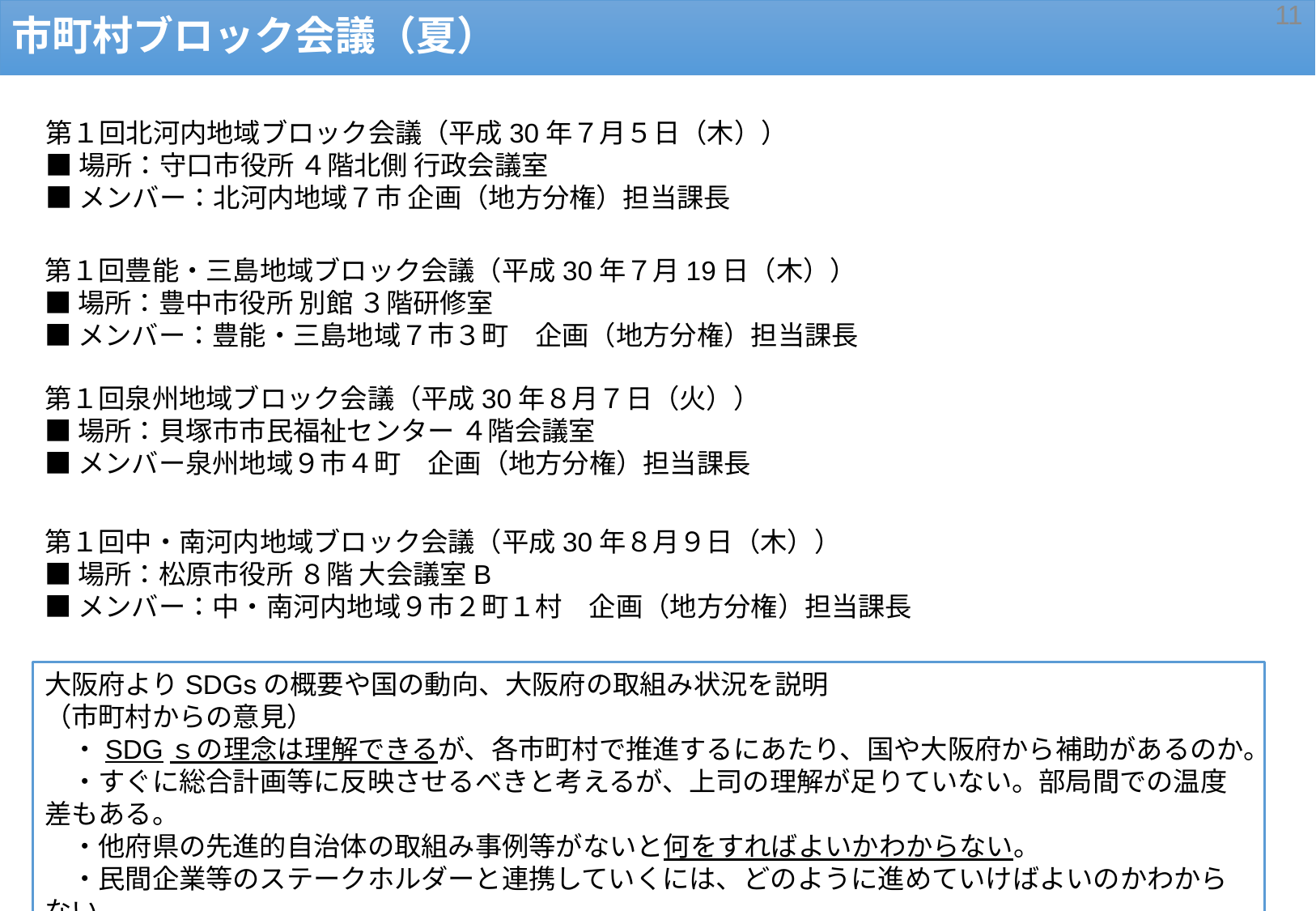

11
市町村ブロック会議（夏）
第１回北河内地域ブロック会議（平成30年７月５日（木））
■場所：守口市役所 ４階北側 行政会議室
■メンバー：北河内地域７市 企画（地方分権）担当課長
第１回豊能・三島地域ブロック会議（平成30年７月19日（木））
■場所：豊中市役所 別館 ３階研修室
■メンバー：豊能・三島地域７市３町　企画（地方分権）担当課長

第１回泉州地域ブロック会議（平成30年８月７日（火））
■場所：貝塚市市民福祉センター ４階会議室
■メンバー泉州地域９市４町　企画（地方分権）担当課長
第１回中・南河内地域ブロック会議（平成30年８月９日（木））
■場所：松原市役所 ８階 大会議室B
■メンバー：中・南河内地域９市２町１村　企画（地方分権）担当課長
大阪府よりSDGsの概要や国の動向、大阪府の取組み状況を説明
（市町村からの意見）
　・SDGｓの理念は理解できるが、各市町村で推進するにあたり、国や大阪府から補助があるのか。
　・すぐに総合計画等に反映させるべきと考えるが、上司の理解が足りていない。部局間での温度差もある。
　・他府県の先進的自治体の取組み事例等がないと何をすればよいかわからない。
　・民間企業等のステークホルダーと連携していくには、どのように進めていけばよいのかわからない。